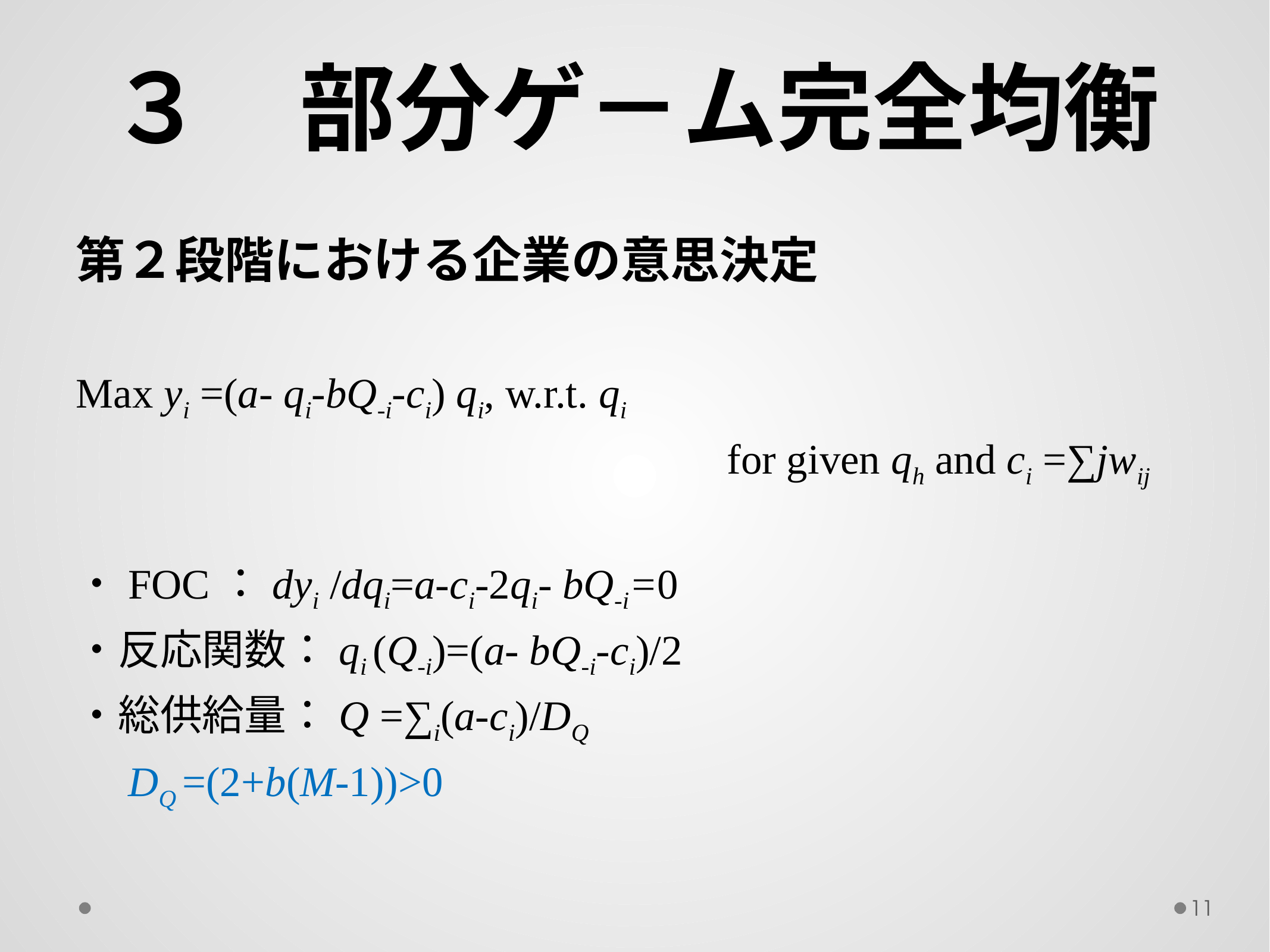

# ３　部分ゲ－ム完全均衡
第２段階における企業の意思決定

Max yi =(a- qi-bQ-i-ci) qi, w.r.t. qi
　　　　　　　　　　　　　　　 for given qh and ci =∑jwij

・FOC：dyi /dqi=a-ci-2qi- bQ-i=0
・反応関数：qi (Q-i)=(a- bQ-i-ci)/2
・総供給量：Q =∑i(a-ci)/DQ
　DQ =(2+b(M-1))>0

11